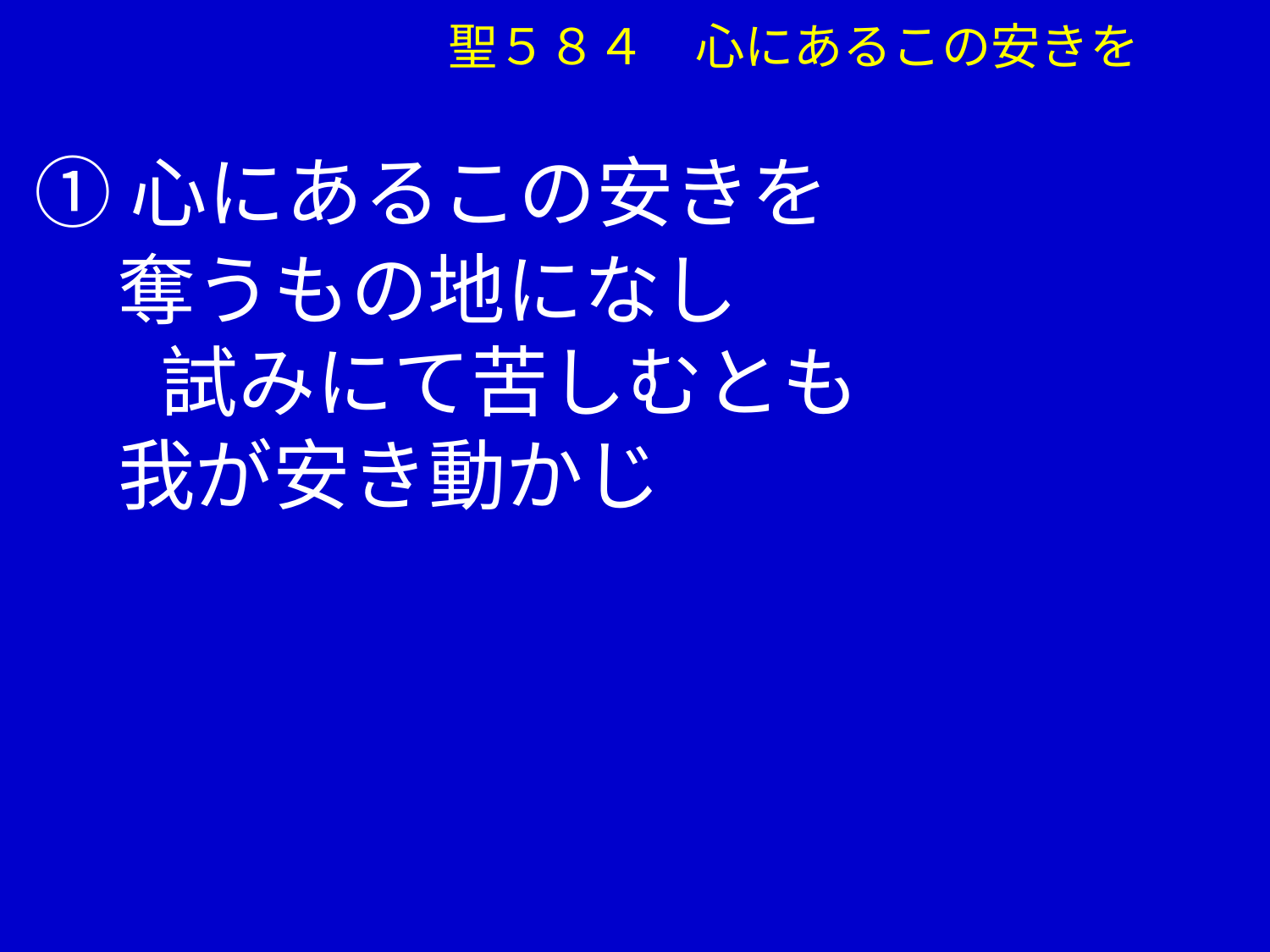

聖５８４　心にあるこの安きを
 ①心にあるこの安きを
     奪うもの地になし
   　試みにて苦しむとも
     我が安き動かじ